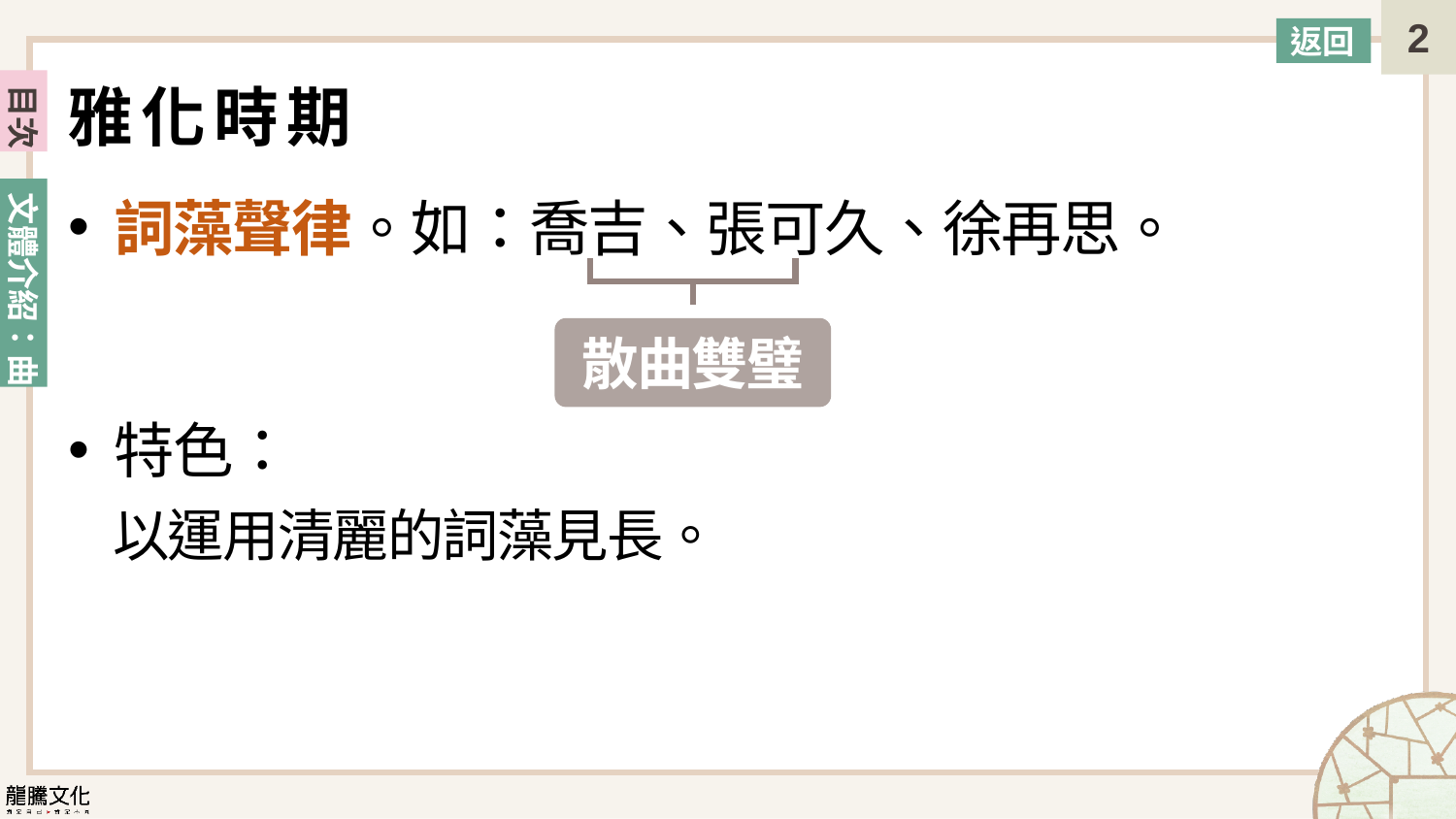

返回
雅化時期
詞藻聲律。如：喬吉、張可久、徐再思。

特色：

散曲雙璧
以運用清麗的詞藻見長。